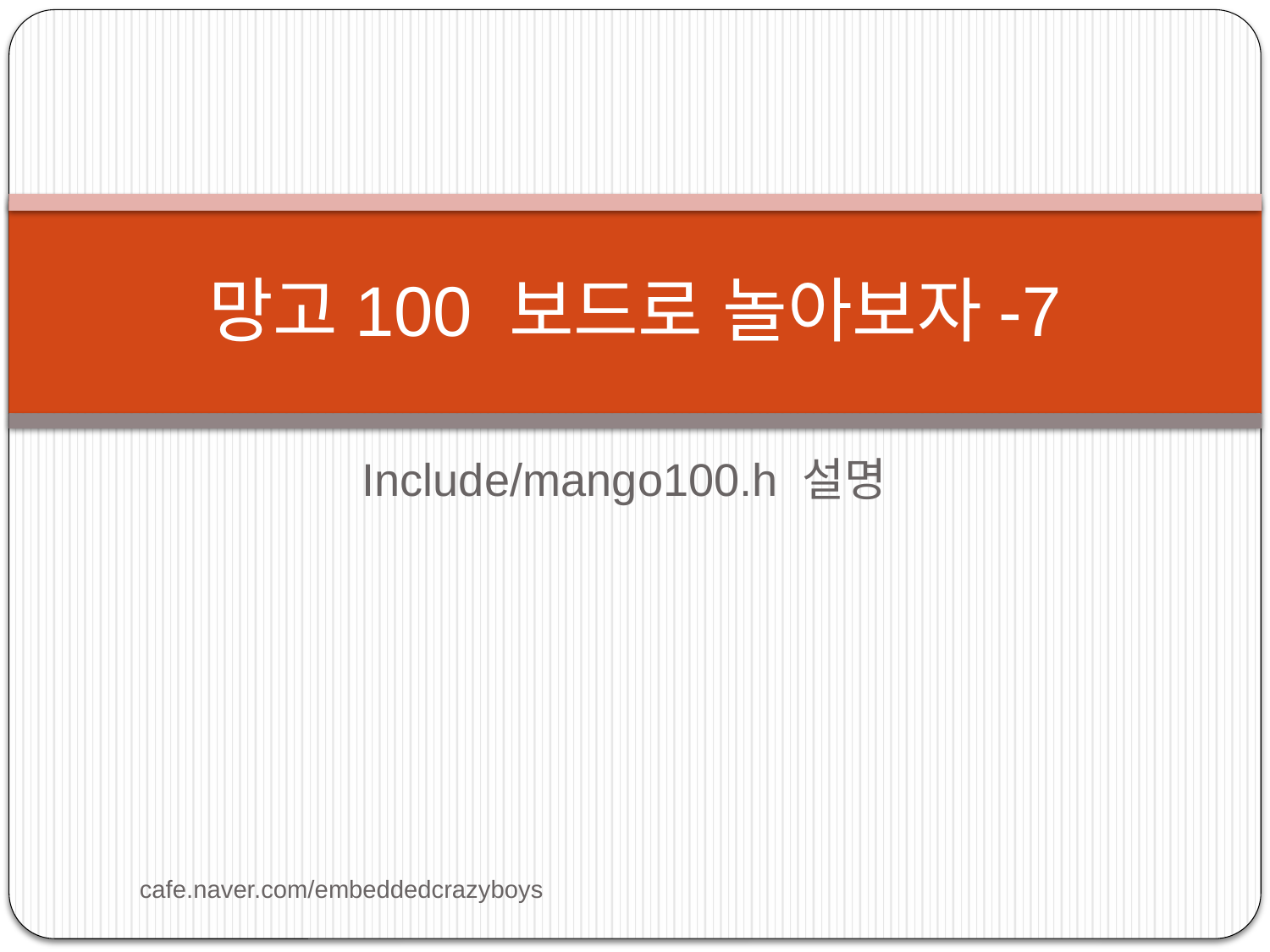

# 망고100 보드로 놀아보자-7
Include/mango100.h 설명
cafe.naver.com/embeddedcrazyboys